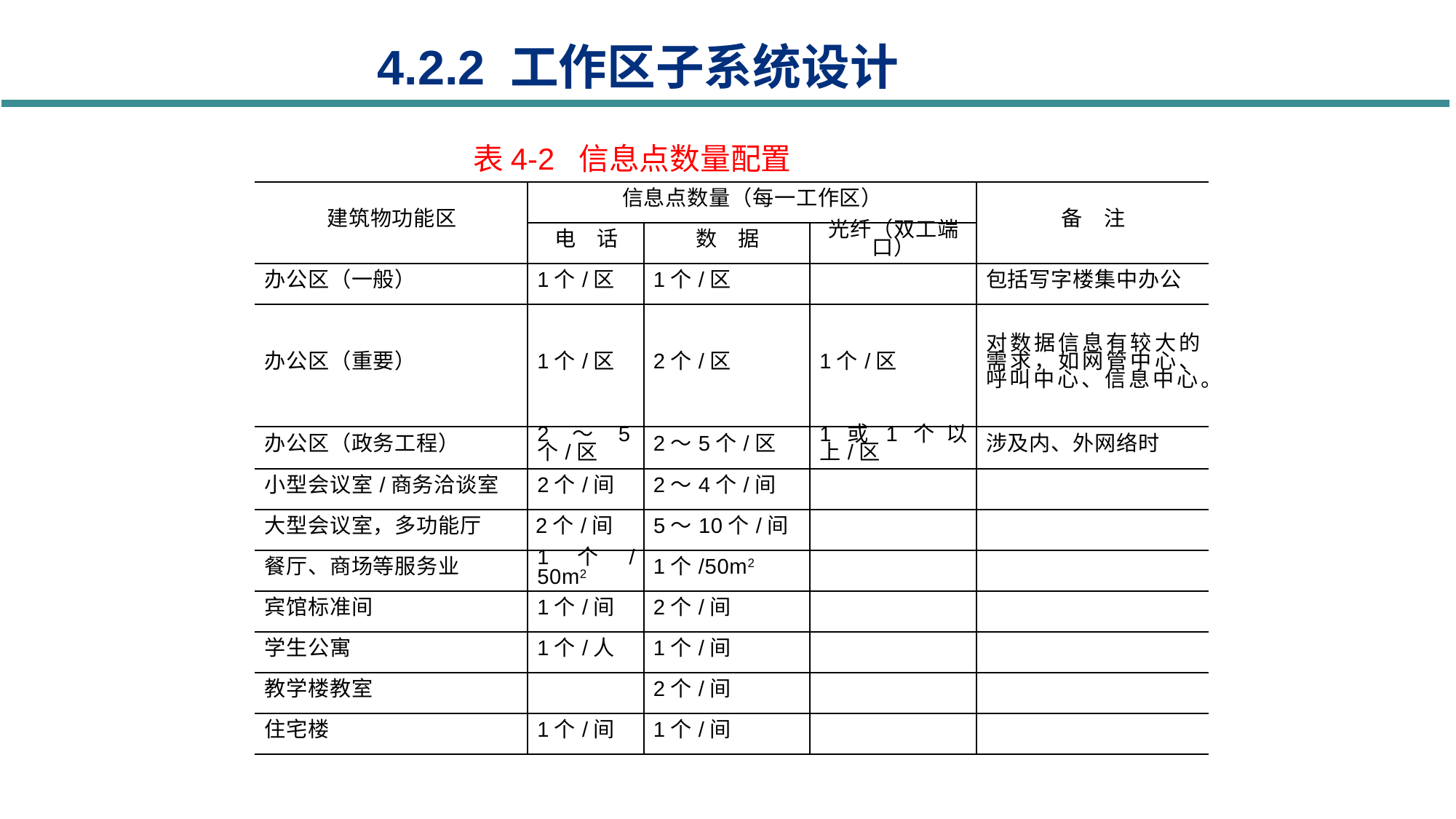

4.2.2 工作区子系统设计
表4-2  信息点数量配置
| 建筑物功能区 | 信息点数量（每一工作区） |  |  | 备 注 |
| --- | --- | --- | --- | --- |
|  | 电 话 | 数 据 | 光纤（双工端口） |  |
| 办公区（一般） | 1个/区 | 1个/区 |  | 包括写字楼集中办公 |
| 办公区（重要） | 1个/区 | 2个/区 | 1个/区 | 对数据信息有较大的需求，如网管中心、呼叫中心、信息中心。 |
| 办公区（政务工程） | 2～5个/区 | 2～5个/区 | 1或1个以上/区 | 涉及内、外网络时 |
| 小型会议室/商务洽谈室 | 2个/间 | 2～4个/间 |  |  |
| 大型会议室，多功能厅 | 2个/间 | 5～10个/间 |  |  |
| 餐厅、商场等服务业 | 1个/50m2 | 1个/50m2 |  |  |
| 宾馆标准间 | 1个/间 | 2个/间 |  |  |
| 学生公寓 | 1个/人 | 1个/间 |  |  |
| 教学楼教室 |  | 2个/间 |  |  |
| 住宅楼 | 1个/间 | 1个/间 |  |  |